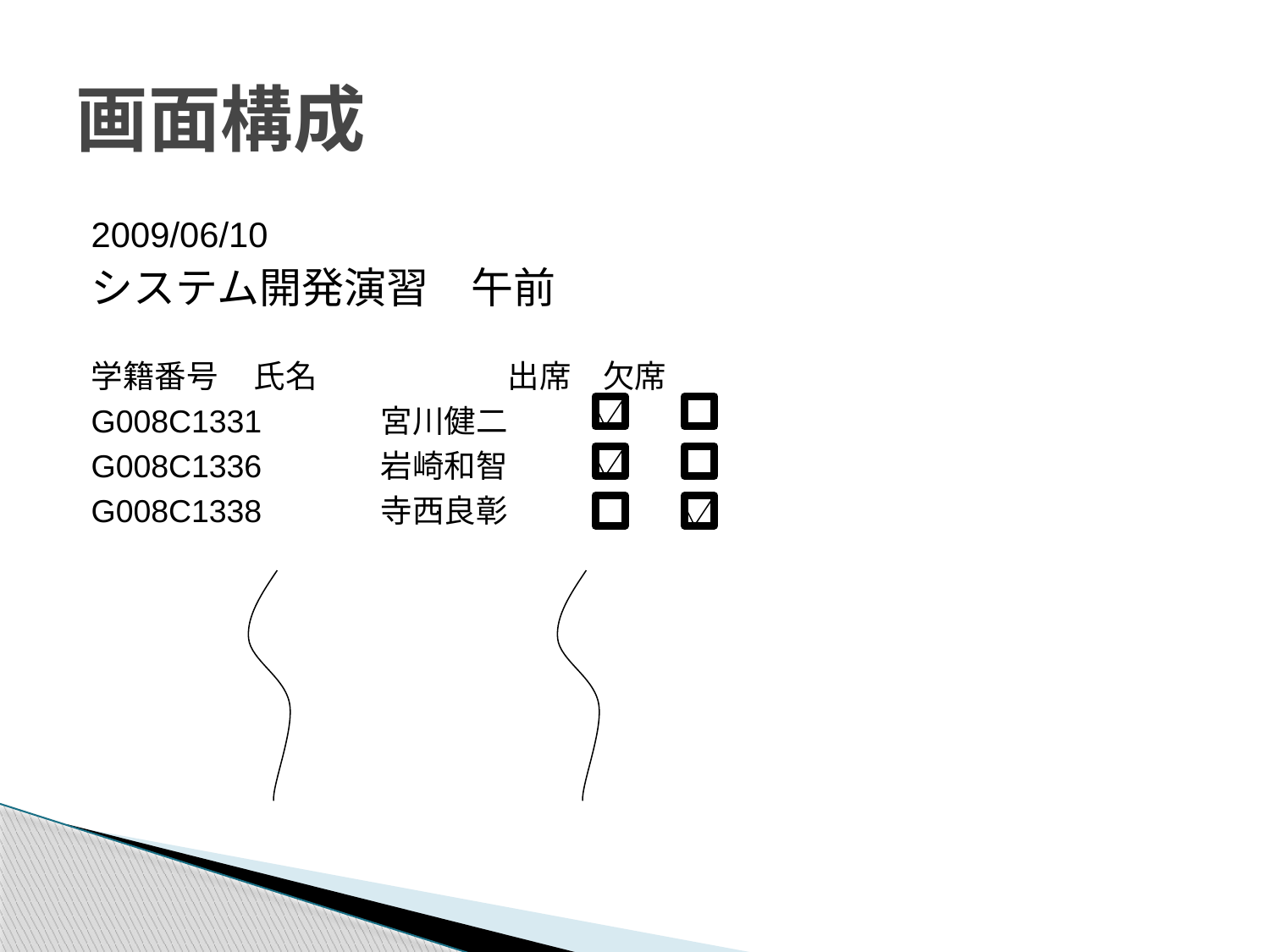

# 画面構成
2009/06/10
システム開発演習　午前

学籍番号	氏名		出席　欠席
G008C1331	宮川健二
G008C1336	岩崎和智
G008C1338	寺西良彰